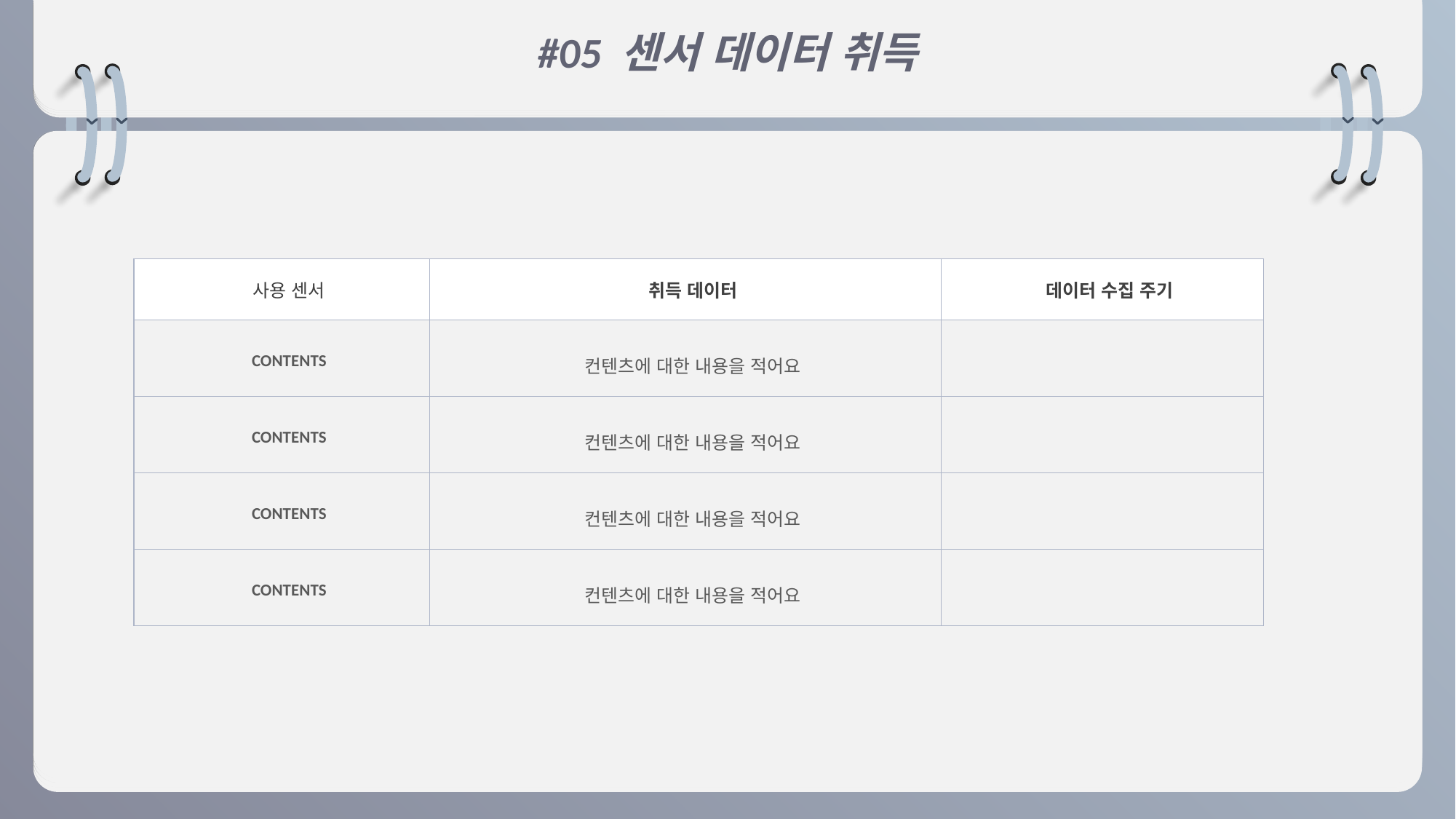

#05 센서 데이터 취득

| 사용 센서 | 취득 데이터 | 데이터 수집 주기 |
| --- | --- | --- |
| CONTENTS | 컨텐츠에 대한 내용을 적어요 |  |
| CONTENTS | 컨텐츠에 대한 내용을 적어요 |  |
| CONTENTS | 컨텐츠에 대한 내용을 적어요 |  |
| CONTENTS | 컨텐츠에 대한 내용을 적어요 |  |